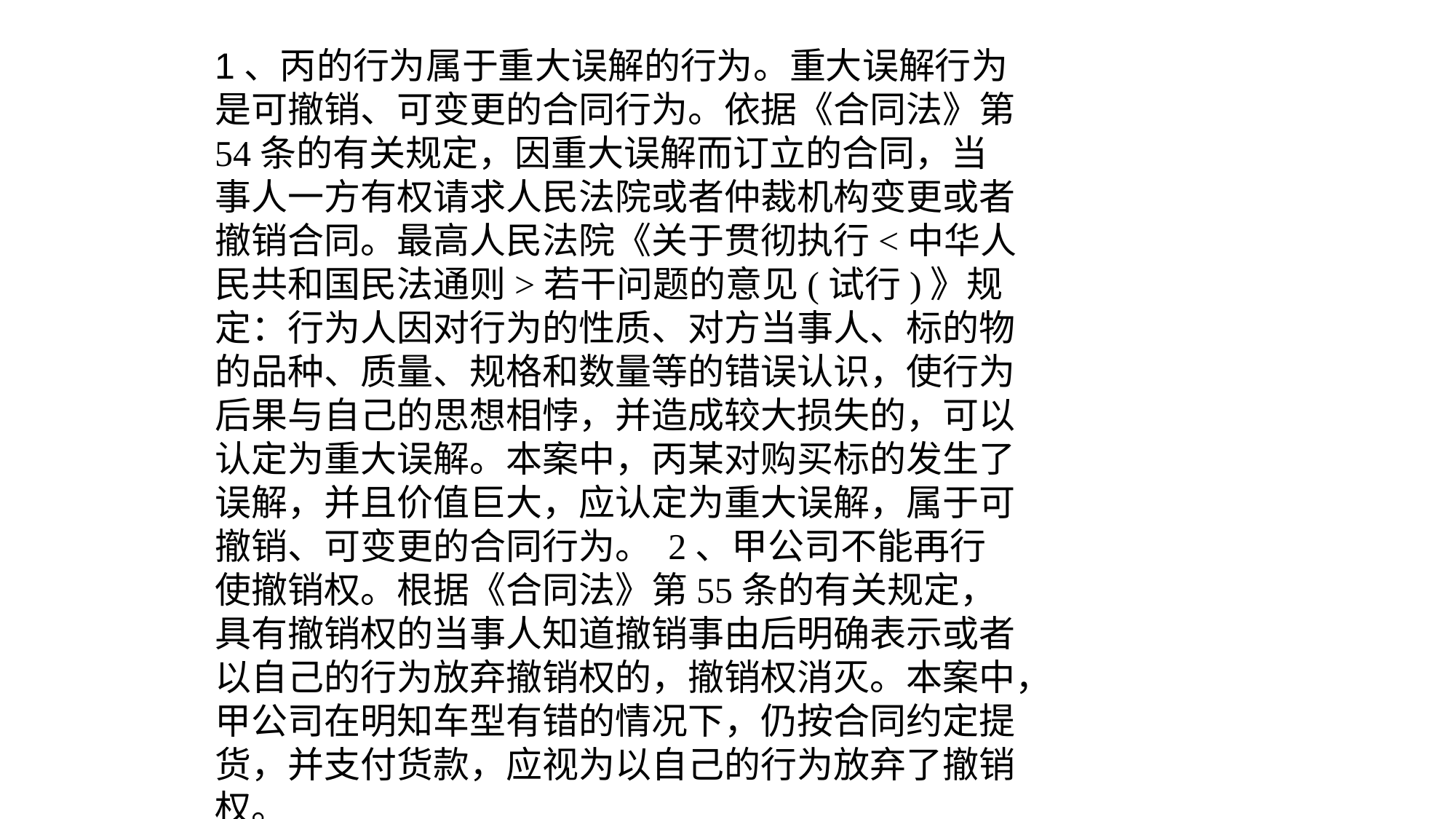

1、丙的行为属于重大误解的行为。重大误解行为是可撤销、可变更的合同行为。依据《合同法》第54条的有关规定，因重大误解而订立的合同，当事人一方有权请求人民法院或者仲裁机构变更或者撤销合同。最高人民法院《关于贯彻执行<中华人民共和国民法通则>若干问题的意见(试行)》规定：行为人因对行为的性质、对方当事人、标的物的品种、质量、规格和数量等的错误认识，使行为后果与自己的思想相悖，并造成较大损失的，可以认定为重大误解。本案中，丙某对购买标的发生了误解，并且价值巨大，应认定为重大误解，属于可撤销、可变更的合同行为。 2、甲公司不能再行使撤销权。根据《合同法》第55条的有关规定，具有撤销权的当事人知道撤销事由后明确表示或者以自己的行为放弃撤销权的，撤销权消灭。本案中，甲公司在明知车型有错的情况下，仍按合同约定提货，并支付货款，应视为以自己的行为放弃了撤销权。